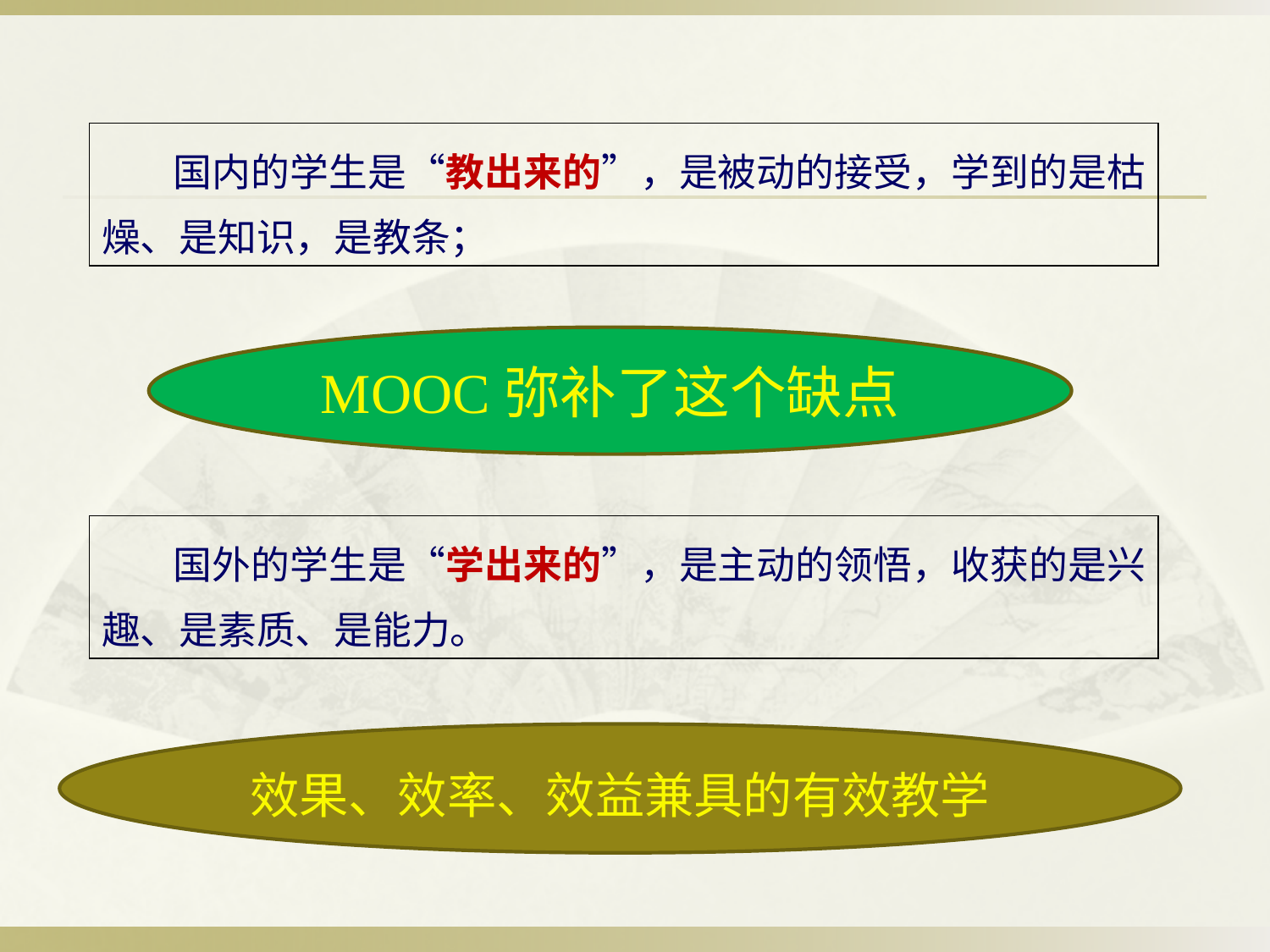

国内的学生是“教出来的”，是被动的接受，学到的是枯燥、是知识，是教条；
MOOC弥补了这个缺点
       国外的学生是“学出来的”，是主动的领悟，收获的是兴趣、是素质、是能力。

效果、效率、效益兼具的有效教学